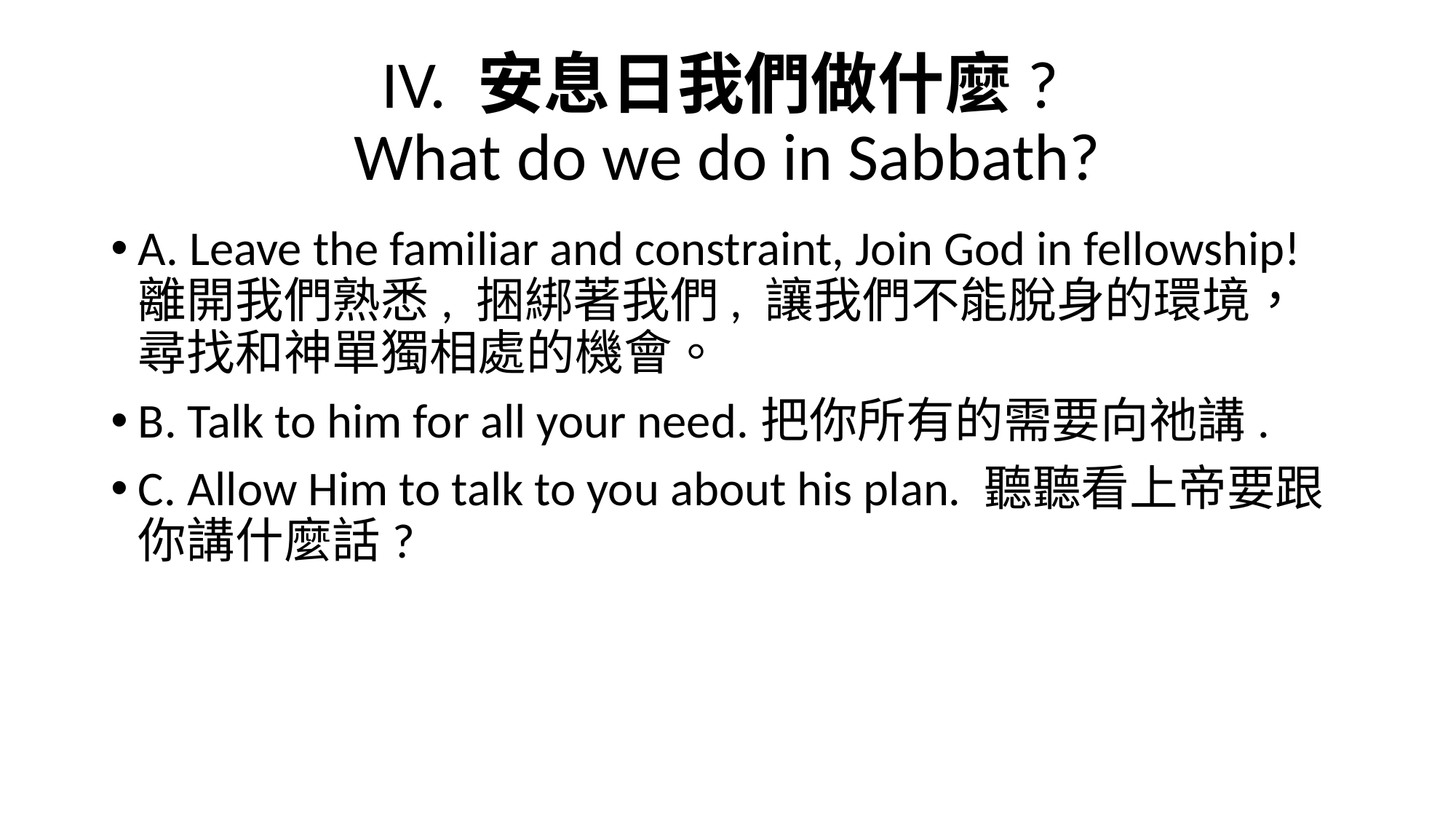

# IV. 安息日我們做什麼? What do we do in Sabbath?
A. Leave the familiar and constraint, Join God in fellowship!離開我們熟悉, 捆綁著我們, 讓我們不能脫身的環境，尋找和神單獨相處的機會。
B. Talk to him for all your need.把你所有的需要向祂講.
C. Allow Him to talk to you about his plan. 聽聽看上帝要跟你講什麼話?